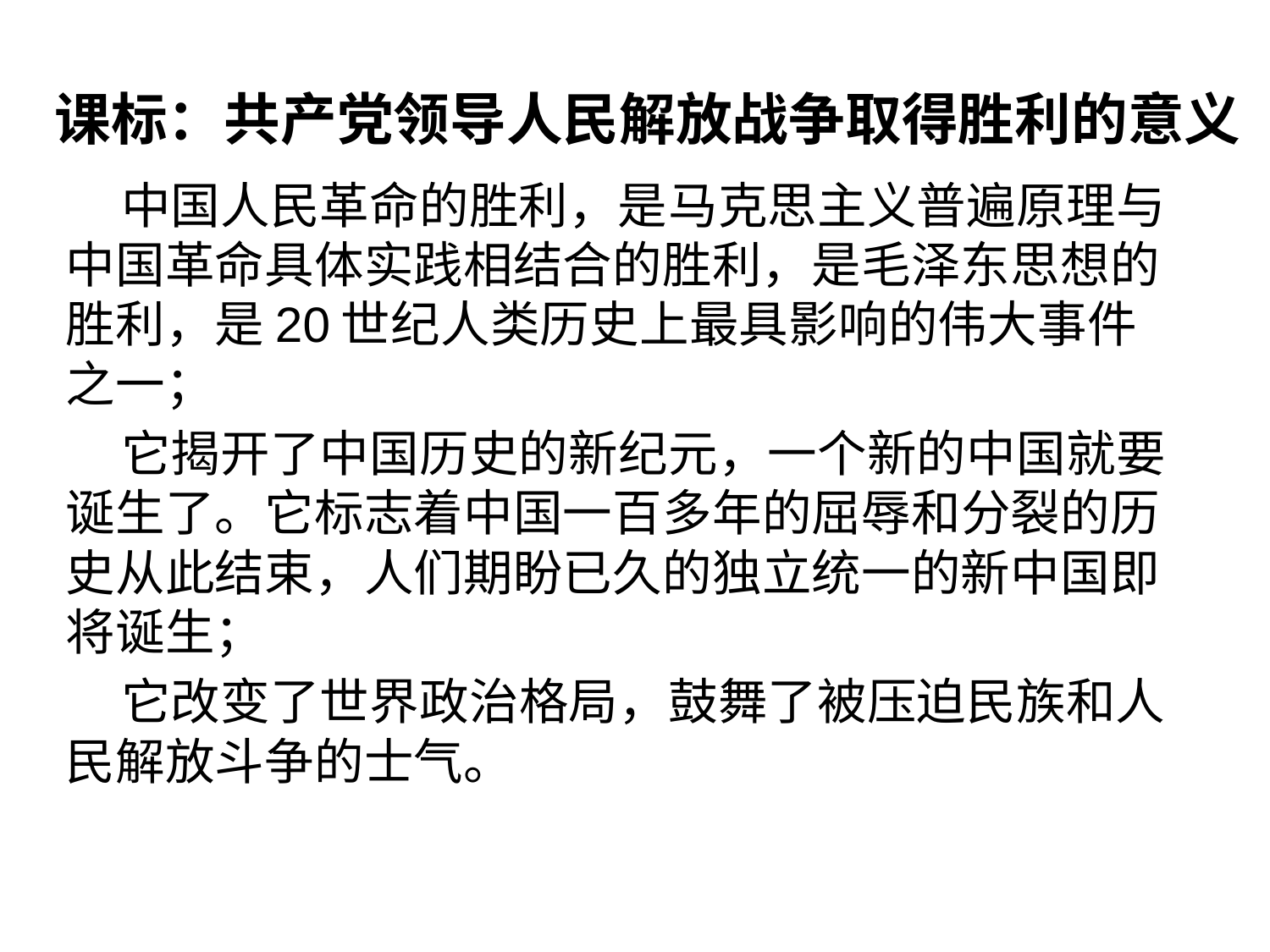

# 课标：共产党领导人民解放战争取得胜利的意义
    中国人民革命的胜利，是马克思主义普遍原理与中国革命具体实践相结合的胜利，是毛泽东思想的胜利，是20世纪人类历史上最具影响的伟大事件之一；
    它揭开了中国历史的新纪元，一个新的中国就要诞生了。它标志着中国一百多年的屈辱和分裂的历史从此结束，人们期盼已久的独立统一的新中国即将诞生；
    它改变了世界政治格局，鼓舞了被压迫民族和人民解放斗争的士气。